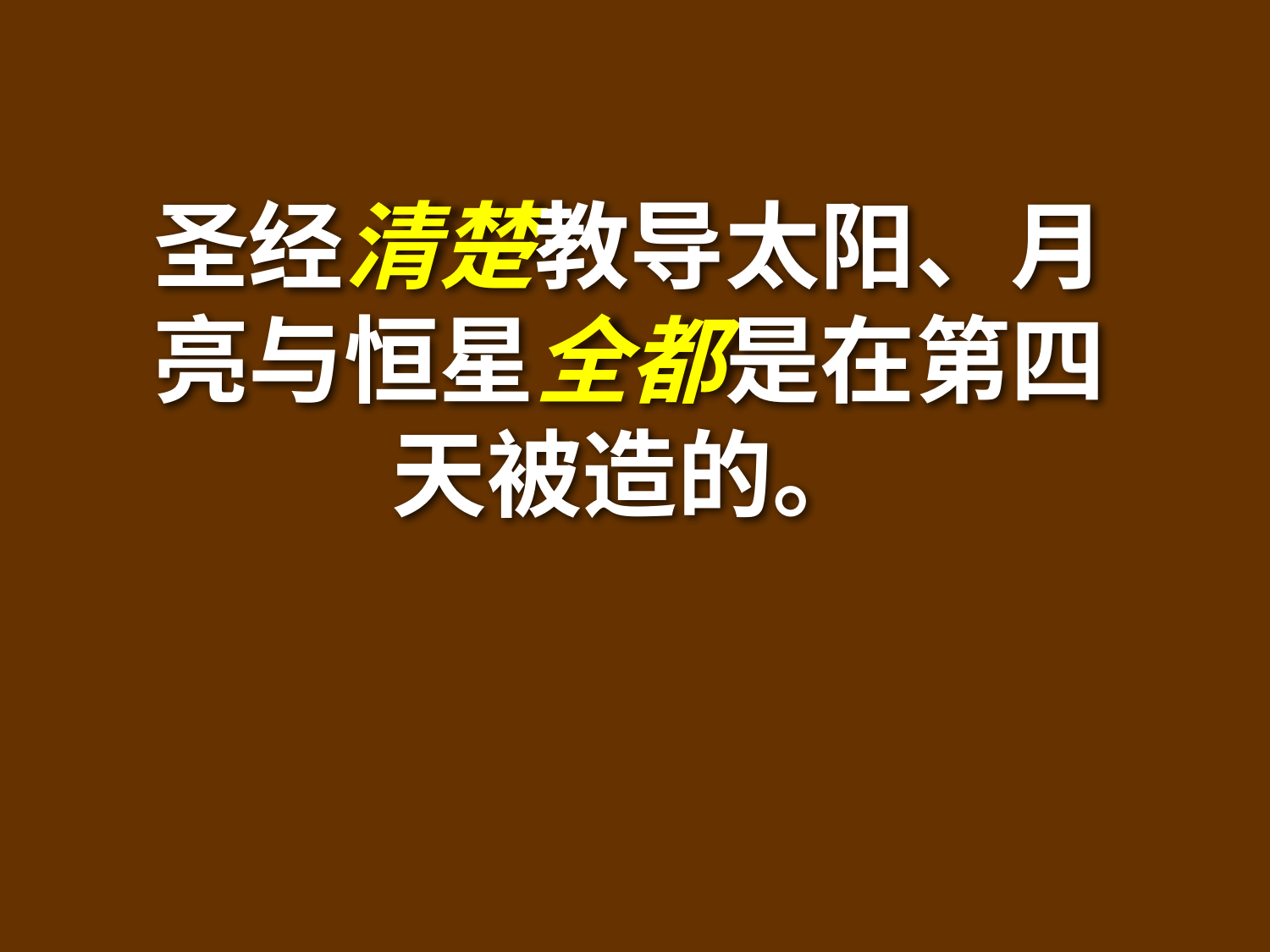

# 结论—恒星是在第四天被造的
圣经清楚教导太阳、月亮与恒星全都是在第四天被造的。